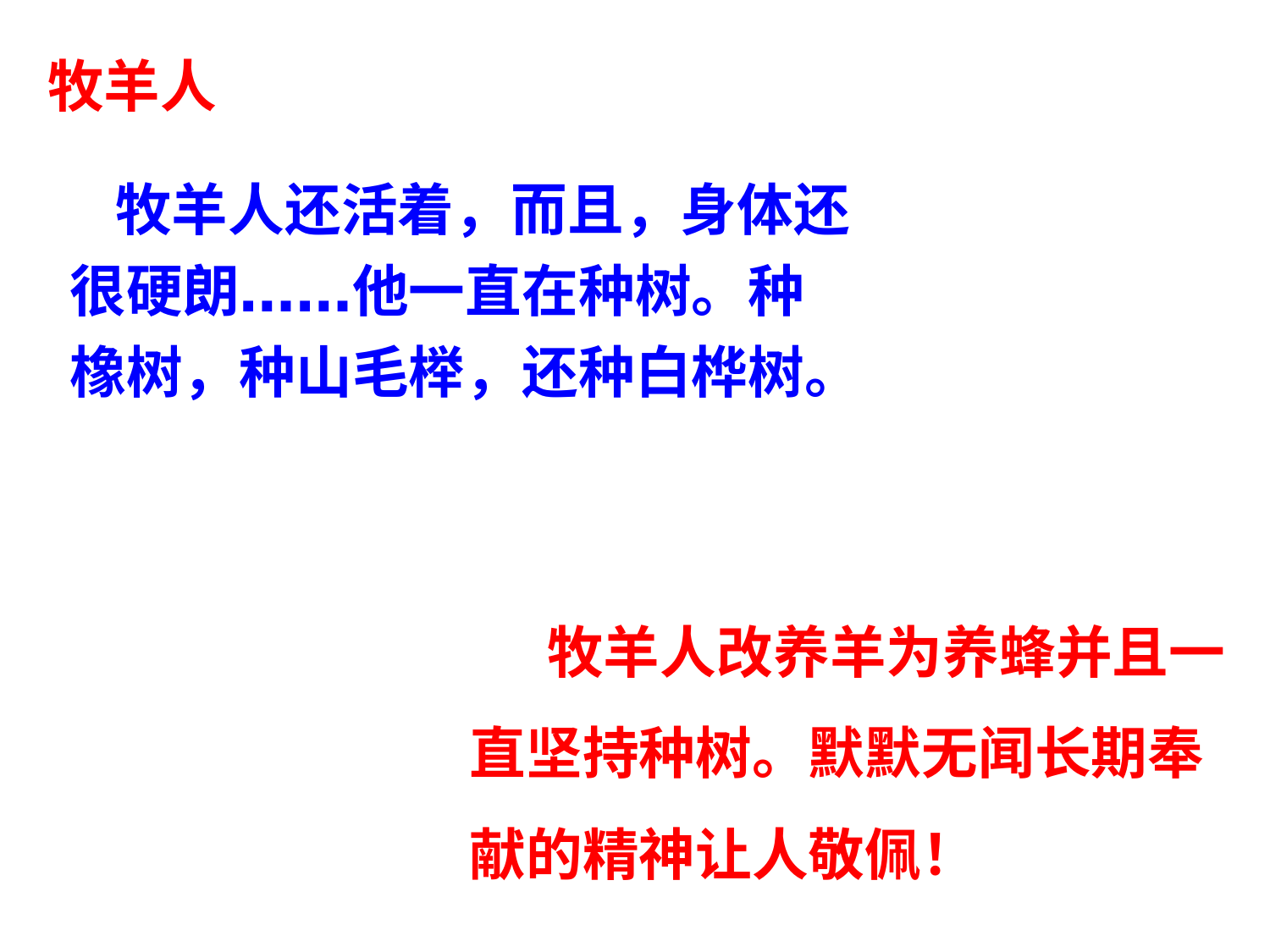

牧羊人
   牧羊人还活着，而且，身体还很硬朗……他一直在种树。种橡树，种山毛榉，还种白桦树。
    牧羊人改养羊为养蜂并且一直坚持种树。默默无闻长期奉献的精神让人敬佩！